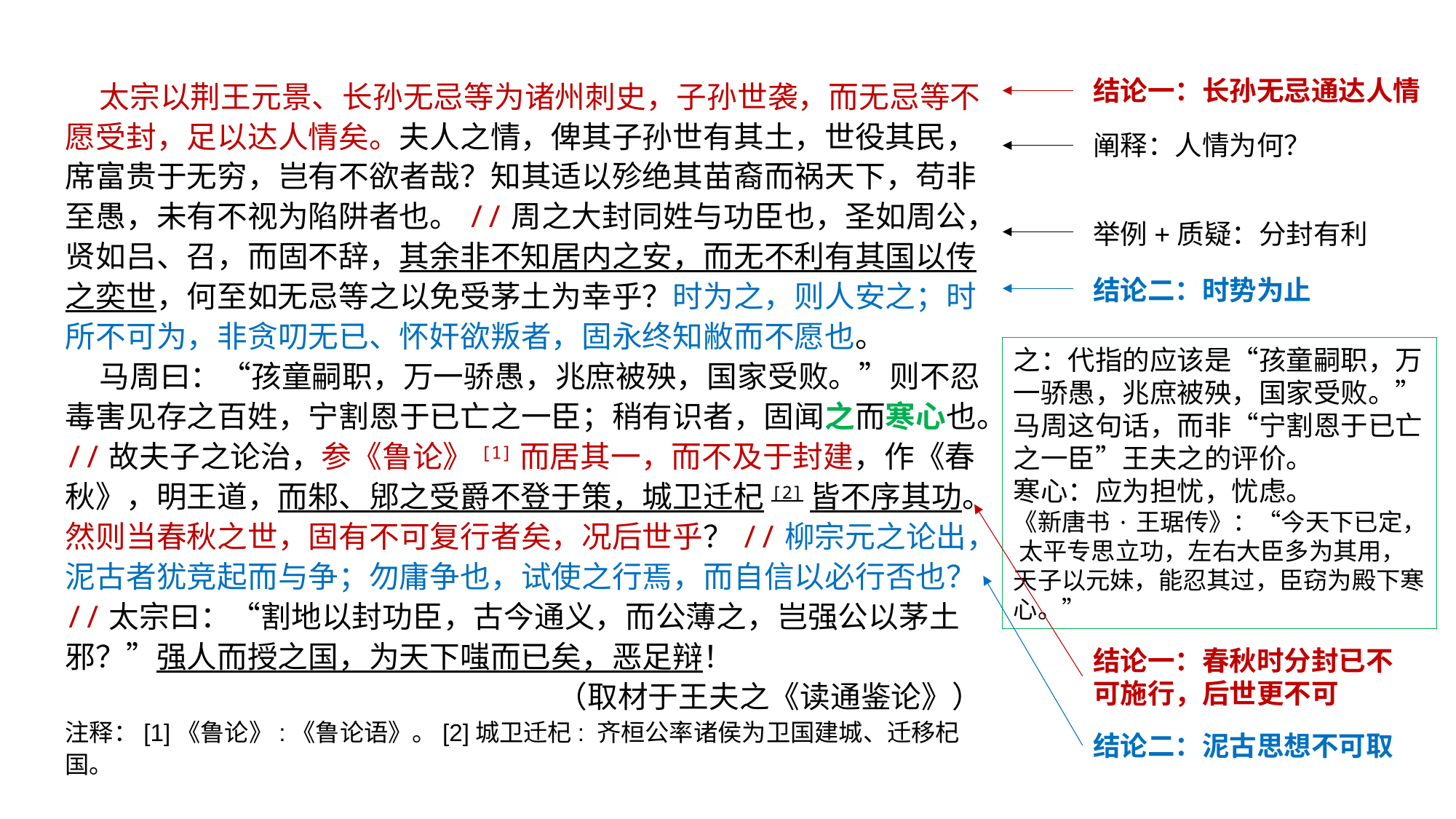

太宗以荆王元景、长孙无忌等为诸州刺史，子孙世袭，而无忌等不愿受封，足以达人情矣。夫人之情，俾其子孙世有其土，世役其民，席富贵于无穷，岂有不欲者哉？知其适以殄绝其苗裔而祸天下，苟非至愚，未有不视为陷阱者也。//周之大封同姓与功臣也，圣如周公，贤如吕、召，而固不辞，其余非不知居内之安，而无不利有其国以传之奕世，何至如无忌等之以免受茅土为幸乎？时为之，则人安之；时所不可为，非贪叨无已、怀奸欲叛者，固永终知敝而不愿也。
    马周曰：“孩童嗣职，万一骄愚，兆庶被殃，国家受败。”则不忍毒害见存之百姓，宁割恩于已亡之一臣；稍有识者，固闻之而寒心也。//故夫子之论治，参《鲁论》[1]而居其一，而不及于封建，作《春秋》，明王道，而邾、郳之受爵不登于策，城卫迁杞[2]皆不序其功。然则当春秋之世，固有不可复行者矣，况后世乎？//柳宗元之论出，泥古者犹竞起而与争；勿庸争也，试使之行焉，而自信以必行否也？//太宗曰：“割地以封功臣，古今通义，而公薄之，岂强公以茅土邪？”强人而授之国，为天下嗤而已矣，恶足辩！
（取材于王夫之《读通鉴论》）
注释：[1]《鲁论》:《鲁论语》。[2]城卫迁杞: 齐桓公率诸侯为卫国建城、迁移杞国。
结论一：长孙无忌通达人情
阐释：人情为何？
举例+质疑：分封有利
结论二：时势为止
之：代指的应该是“孩童嗣职，万一骄愚，兆庶被殃，国家受败。”马周这句话，而非“宁割恩于已亡之一臣”王夫之的评价。
寒心：应为担忧，忧虑。
《新唐书·王琚传》：“今天下已定， 太平专思立功，左右大臣多为其用，天子以元妹，能忍其过，臣窃为殿下寒心。”
结论一：春秋时分封已不可施行，后世更不可
结论二：泥古思想不可取